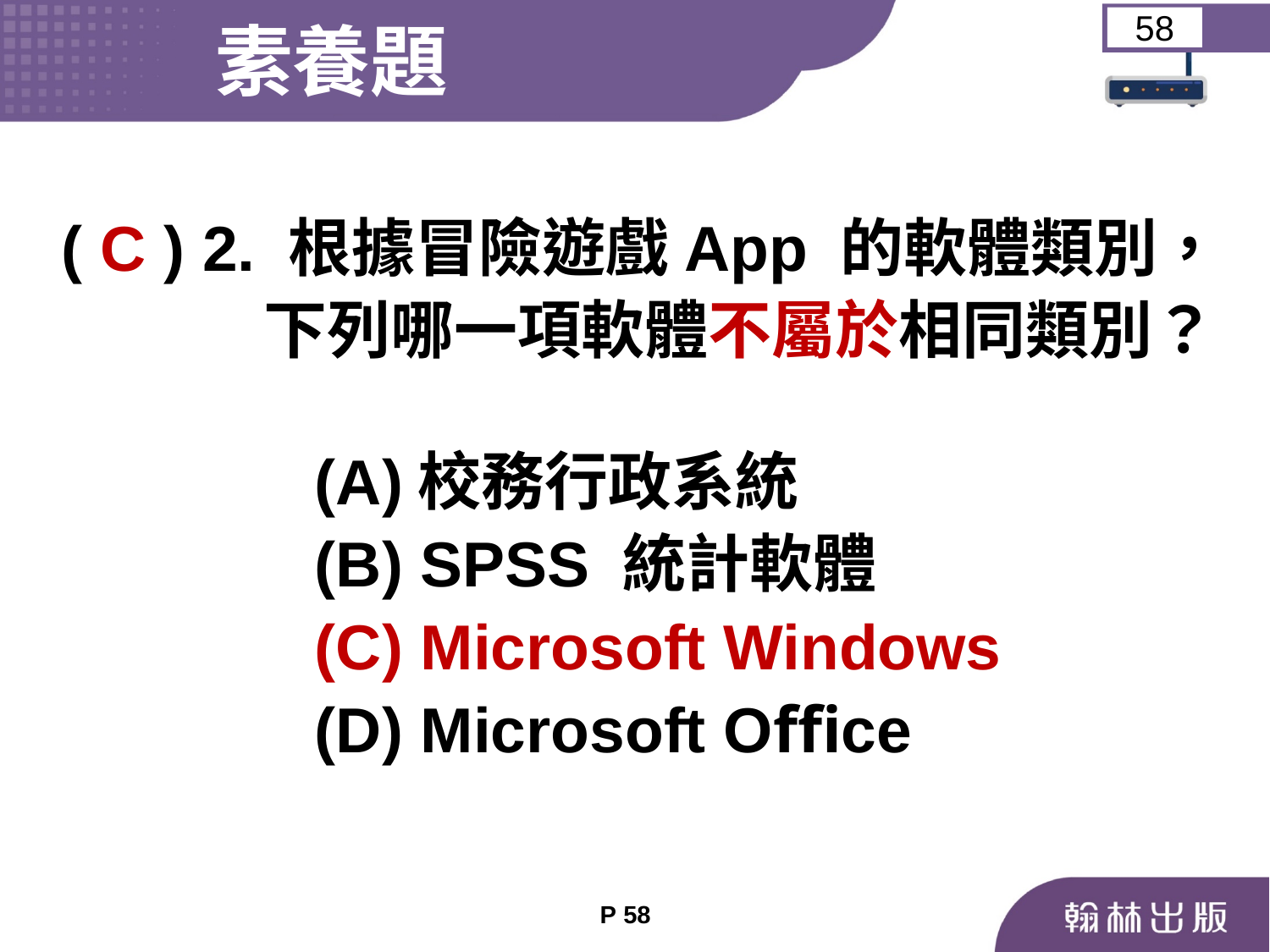

素養題

58
( C ) 2. 根據冒險遊戲App 的軟體類別，
             下列哪一項軟體不屬於相同類別？
	             (A)校務行政系統
	             (B) SPSS 統計軟體
	             (C) Microsoft Windows
	             (D) Microsoft Oﬃce

P 58